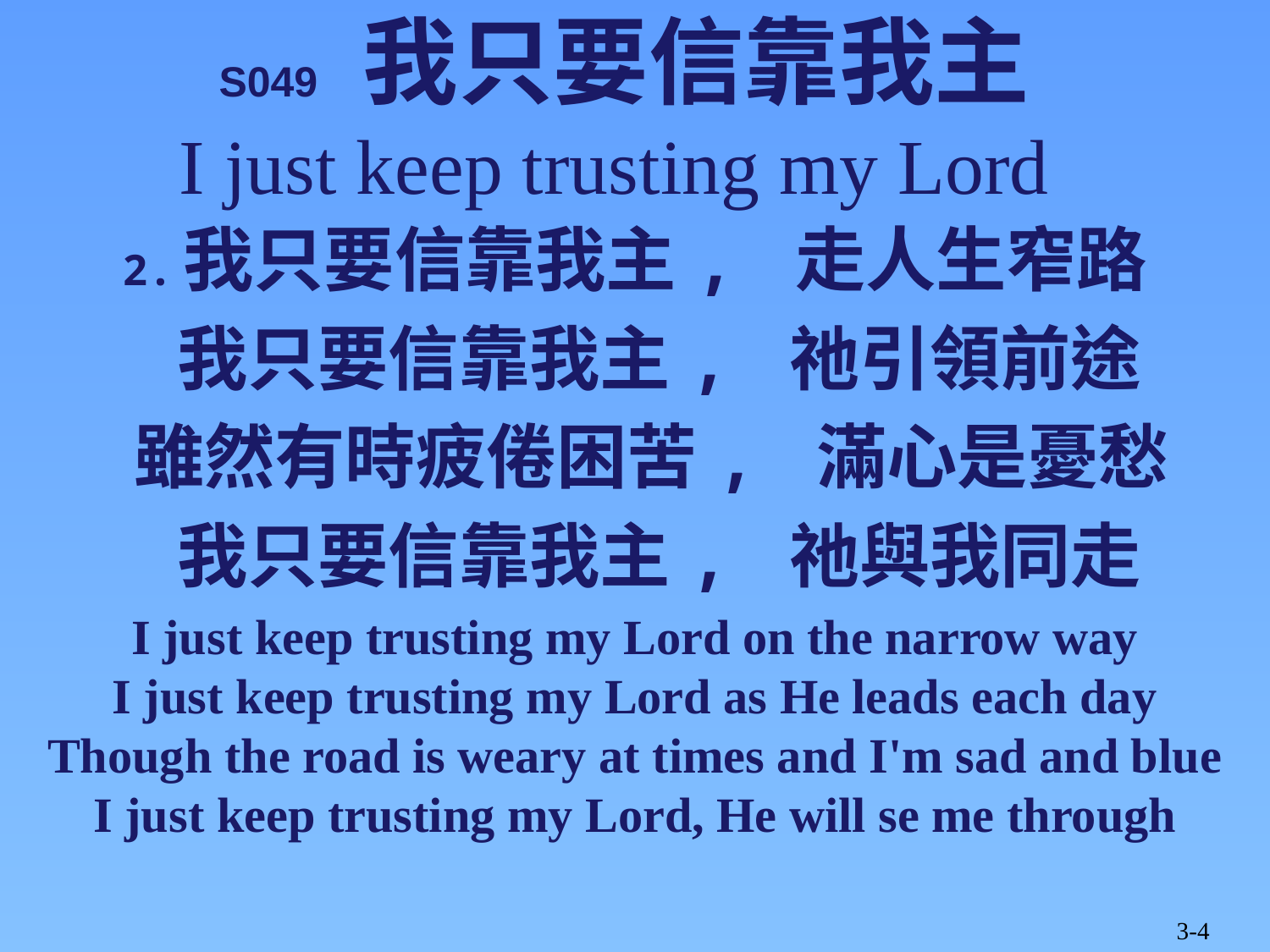

# S049   我只要信靠我主 I just keep trusting my Lord

2.我只要信靠我主, 走人生窄路
  我只要信靠我主, 祂引領前途
 雖然有時疲倦困苦, 滿心是憂愁
  我只要信靠我主, 祂與我同走
I just keep trusting my Lord on the narrow way
I just keep trusting my Lord as He leads each day
Though the road is weary at times and I'm sad and blue
I just keep trusting my Lord, He will se me through
3-4